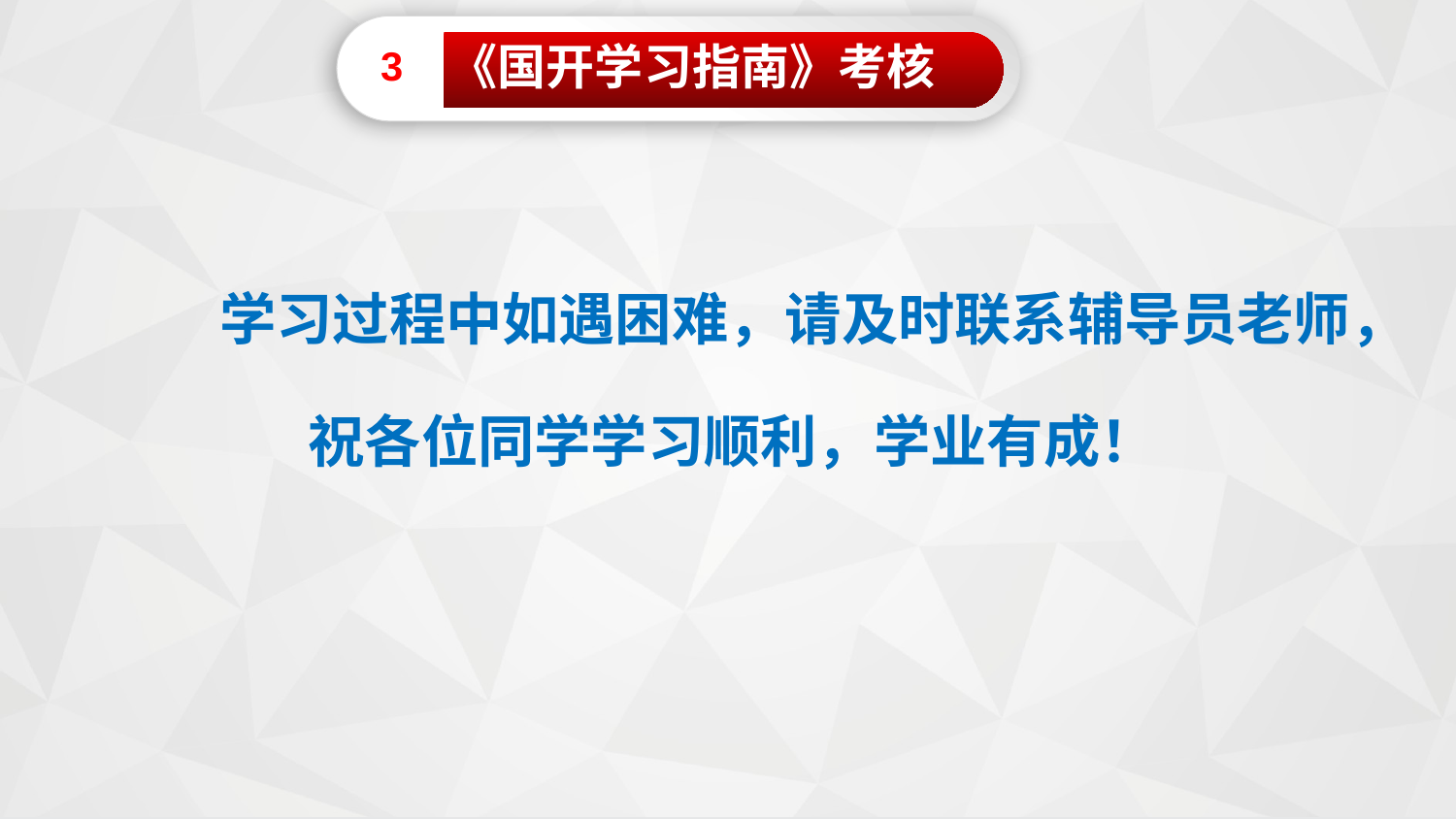

3
《国开学习指南》考核
学习过程中如遇困难，请及时联系辅导员老师，
祝各位同学学习顺利，学业有成！